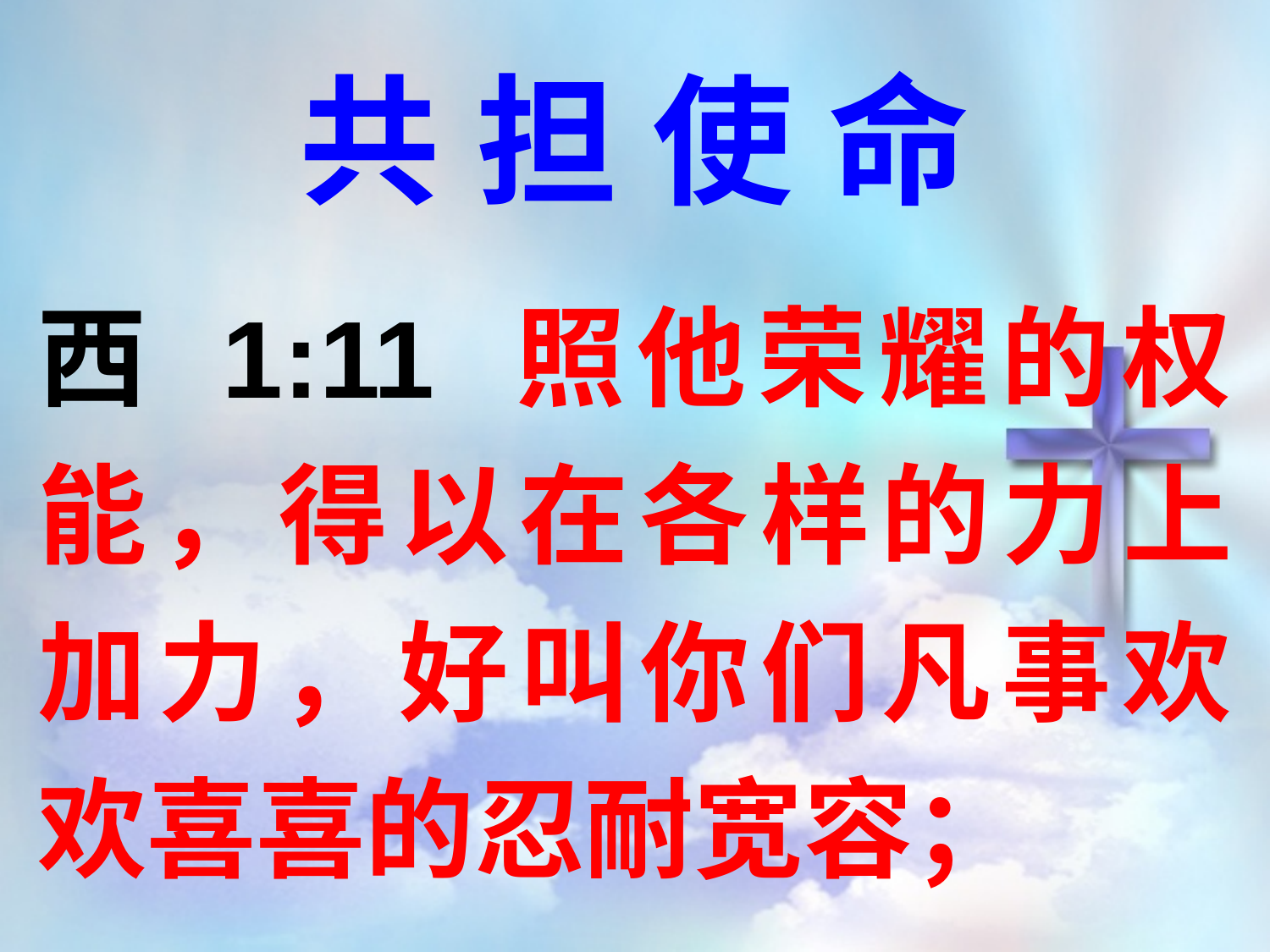

共担使命
西 1:11 照他荣耀的权能，得以在各样的力上加力，好叫你们凡事欢欢喜喜的忍耐宽容；